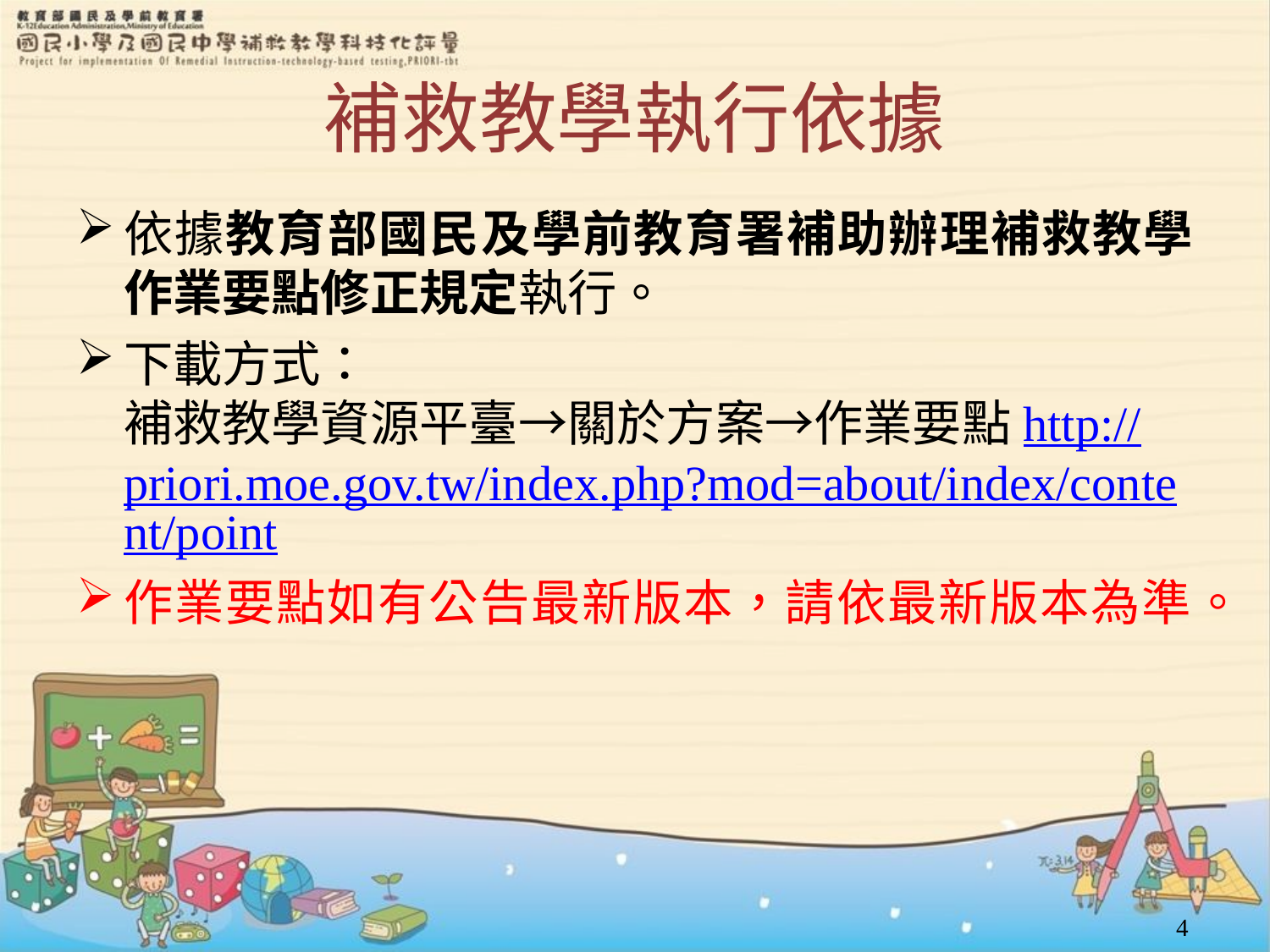

# 補救教學執行依據
依據教育部國民及學前教育署補助辦理補救教學作業要點修正規定執行。
下載方式：
補救教學資源平臺→關於方案→作業要點http://priori.moe.gov.tw/index.php?mod=about/index/content/point
作業要點如有公告最新版本，請依最新版本為準。
4